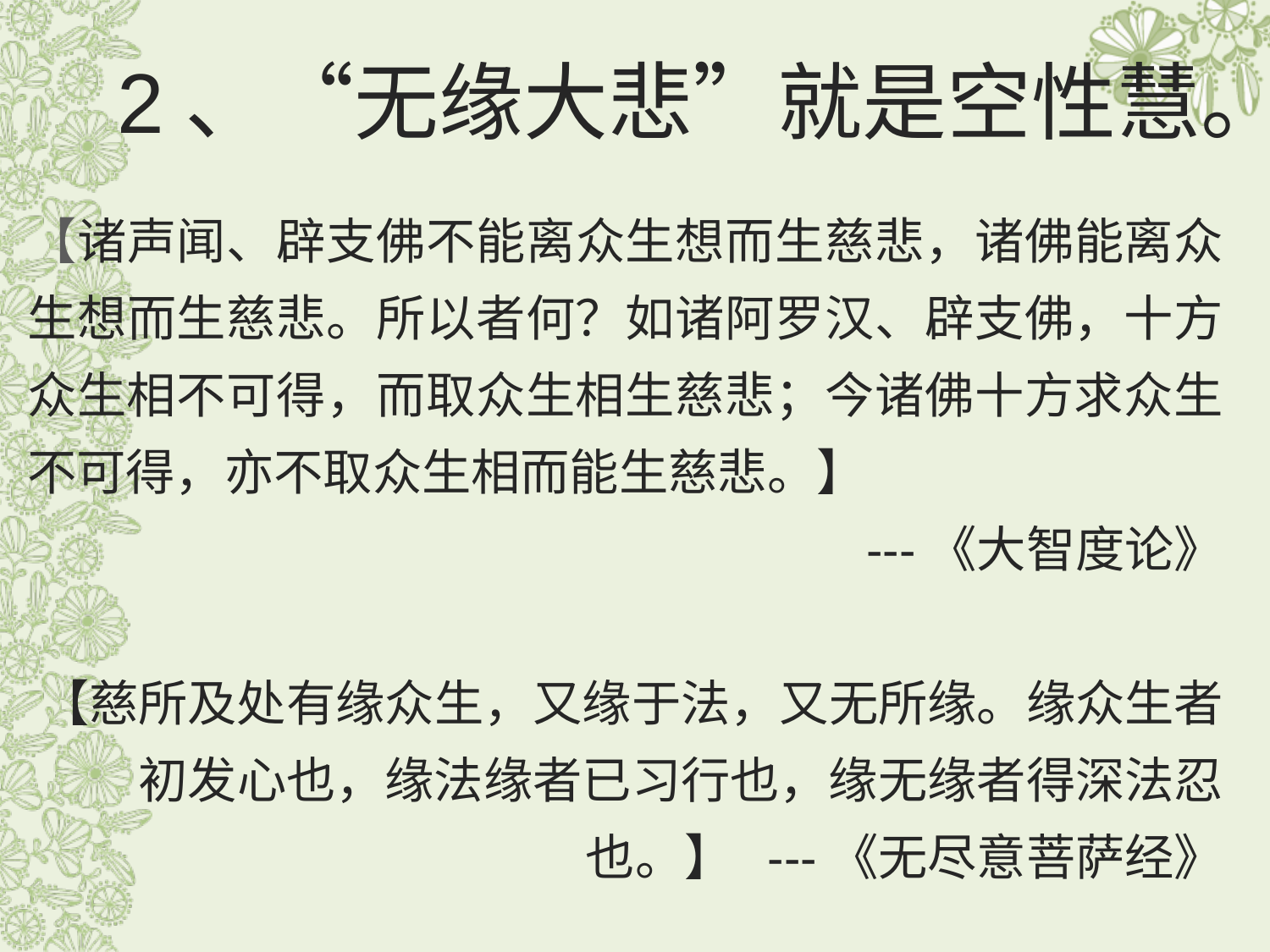

# 2、“无缘大悲”就是空性慧。
【诸声闻、辟支佛不能离众生想而生慈悲，诸佛能离众生想而生慈悲。所以者何？如诸阿罗汉、辟支佛，十方众生相不可得，而取众生相生慈悲；今诸佛十方求众生不可得，亦不取众生相而能生慈悲。】
---《大智度论》

【慈所及处有缘众生，又缘于法，又无所缘。缘众生者初发心也，缘法缘者已习行也，缘无缘者得深法忍也。】  ---《无尽意菩萨经》